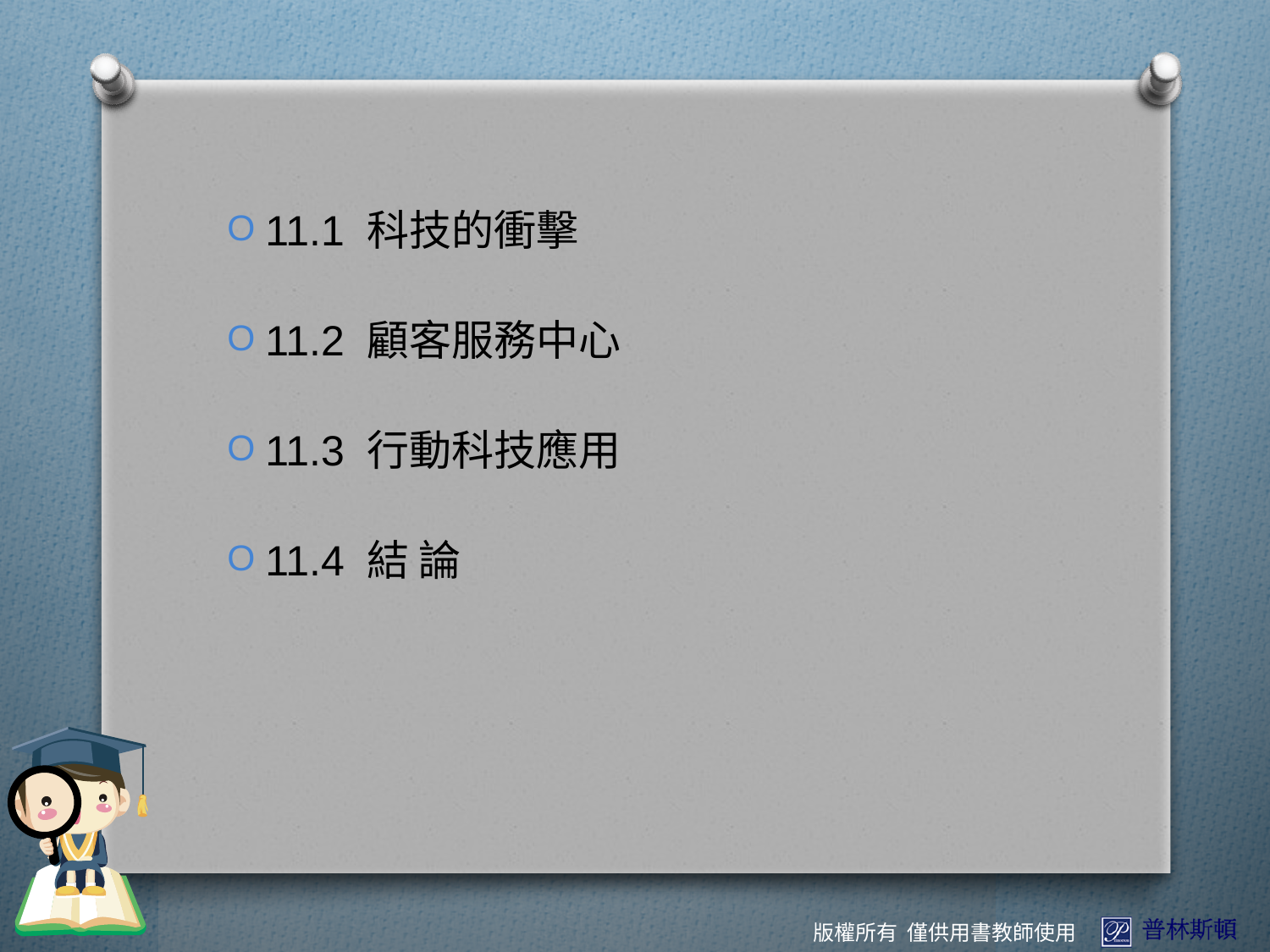

11.1 科技的衝擊
11.2 顧客服務中心
11.3 行動科技應用
11.4 結 論